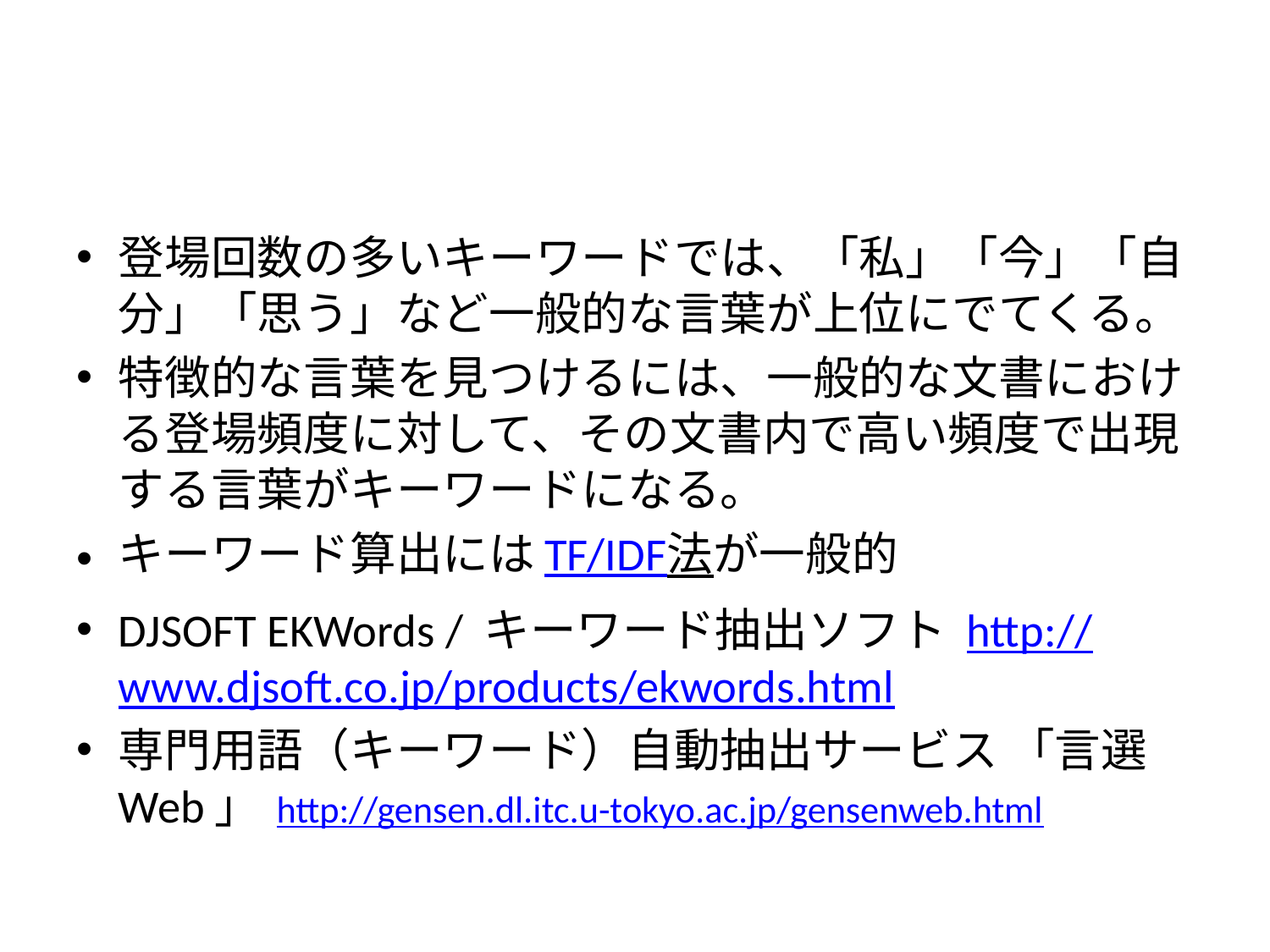

#
登場回数の多いキーワードでは、「私」「今」「自分」「思う」など一般的な言葉が上位にでてくる。
特徴的な言葉を見つけるには、一般的な文書における登場頻度に対して、その文書内で高い頻度で出現する言葉がキーワードになる。
キーワード算出にはTF/IDF法が一般的
DJSOFT EKWords / キーワード抽出ソフト http://www.djsoft.co.jp/products/ekwords.html
専門用語（キーワード）自動抽出サービス 「言選Web」 http://gensen.dl.itc.u-tokyo.ac.jp/gensenweb.html